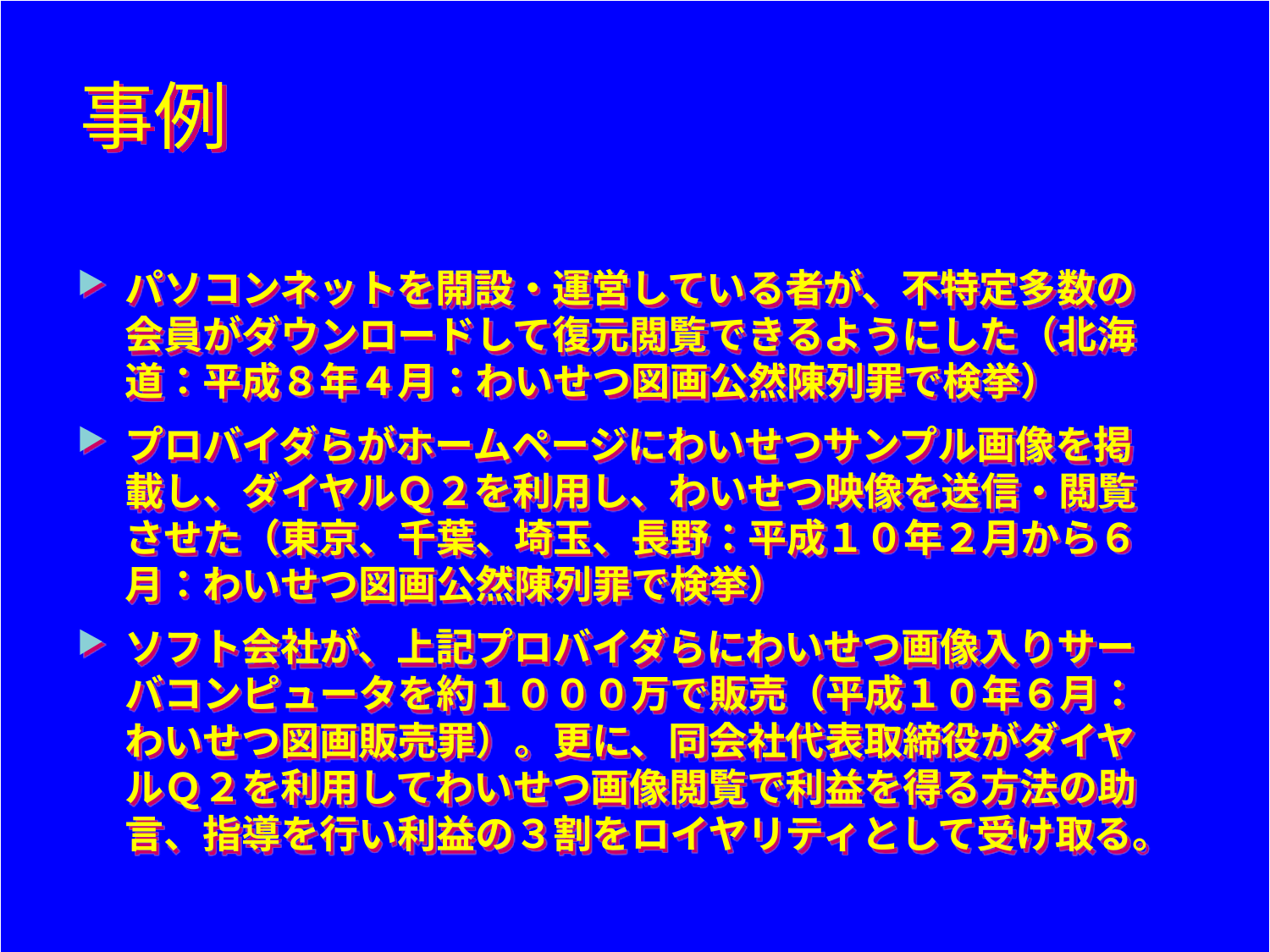

# 事例
パソコンネットを開設・運営している者が、不特定多数の会員がダウンロードして復元閲覧できるようにした（北海道：平成８年４月：わいせつ図画公然陳列罪で検挙）
プロバイダらがホームページにわいせつサンプル画像を掲載し、ダイヤルＱ２を利用し、わいせつ映像を送信・閲覧させた（東京、千葉、埼玉、長野：平成１０年２月から６月：わいせつ図画公然陳列罪で検挙）
ソフト会社が、上記プロバイダらにわいせつ画像入りサーバコンピュータを約１０００万で販売（平成１０年６月：わいせつ図画販売罪）。更に、同会社代表取締役がダイヤルＱ２を利用してわいせつ画像閲覧で利益を得る方法の助言、指導を行い利益の３割をロイヤリティとして受け取る。